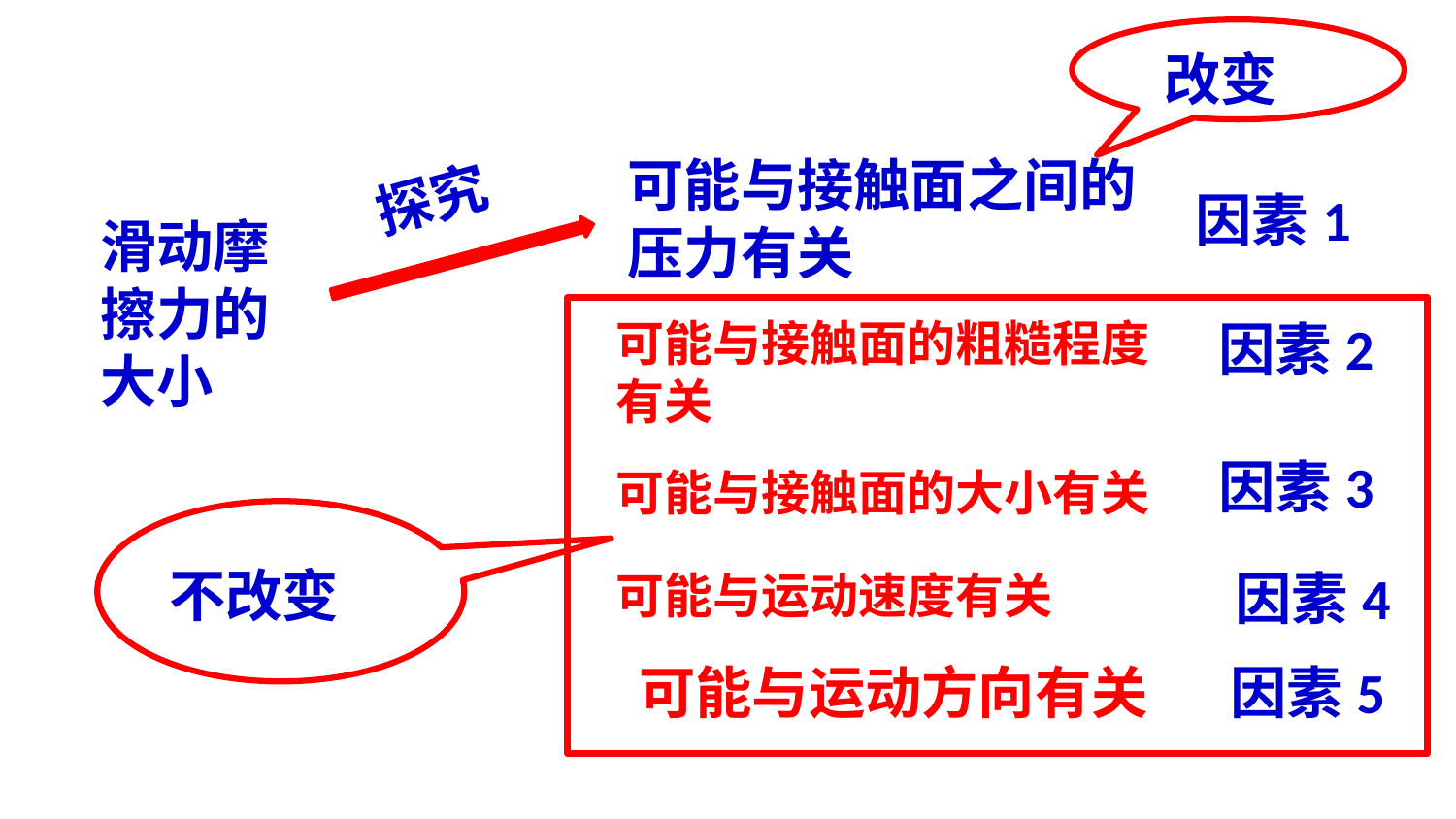

改变
可能与接触面之间的压力有关
探究
因素1
滑动摩擦力的大小

因素2
可能与接触面的粗糙程度有关
因素3
可能与接触面的大小有关

不改变
因素4
可能与运动速度有关
因素5
可能与运动方向有关